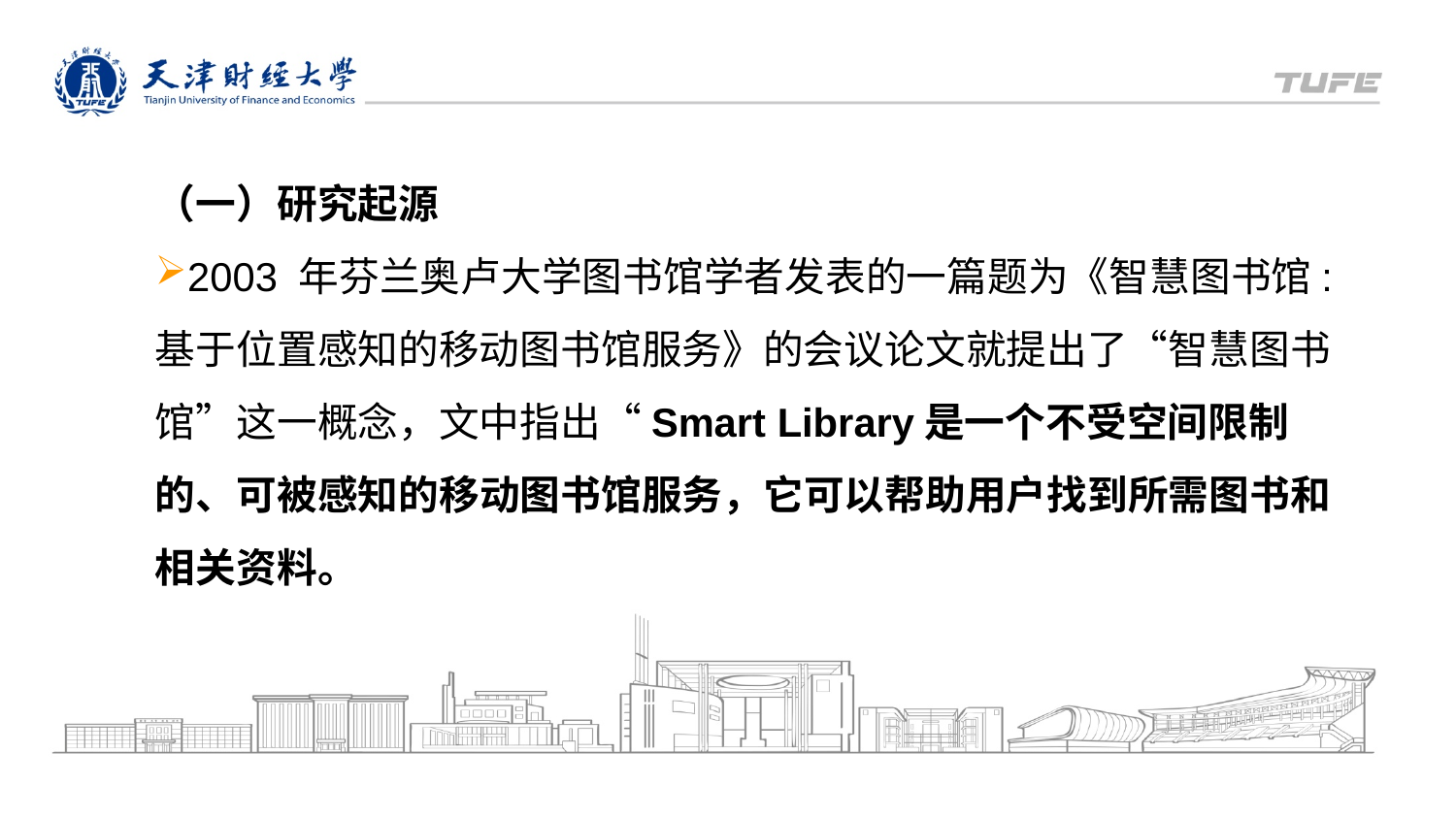

（一）研究起源
2003 年芬兰奥卢大学图书馆学者发表的一篇题为《智慧图书馆: 基于位置感知的移动图书馆服务》的会议论文就提出了“智慧图书馆”这一概念，文中指出“Smart Library是一个不受空间限制的、可被感知的移动图书馆服务，它可以帮助用户找到所需图书和相关资料。

天津财经大学XX
XXXX年X月X日